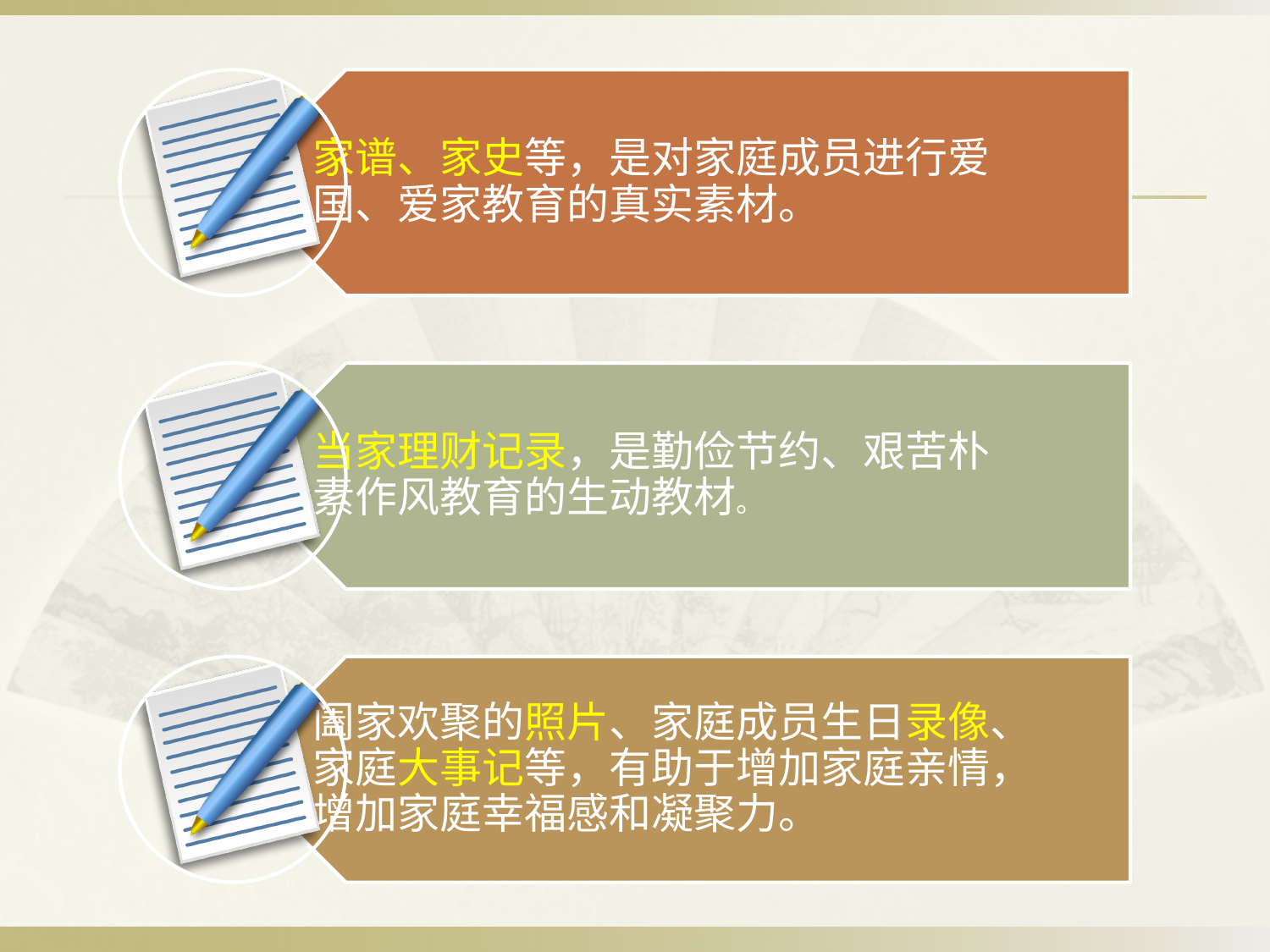

家谱、家史等，是对家庭成员进行爱国、爱家教育的真实素材。
当家理财记录，是勤俭节约、艰苦朴素作风教育的生动教材。
阖家欢聚的照片、家庭成员生日录像、家庭大事记等，有助于增加家庭亲情，增加家庭幸福感和凝聚力。
46